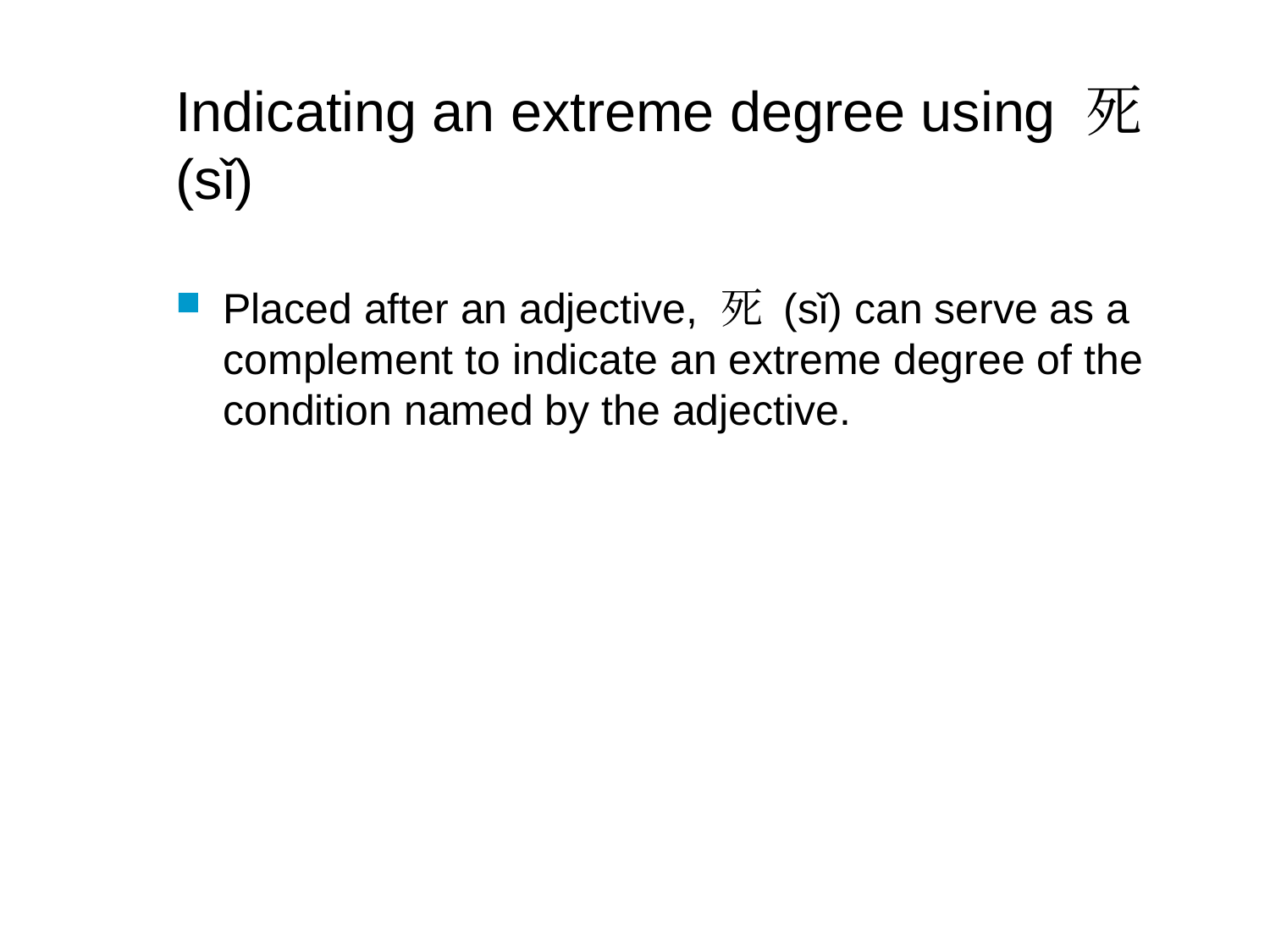

# Indicating an extreme degree using 死 (sǐ)
Placed after an adjective, 死 (sǐ) can serve as a complement to indicate an extreme degree of the condition named by the adjective.